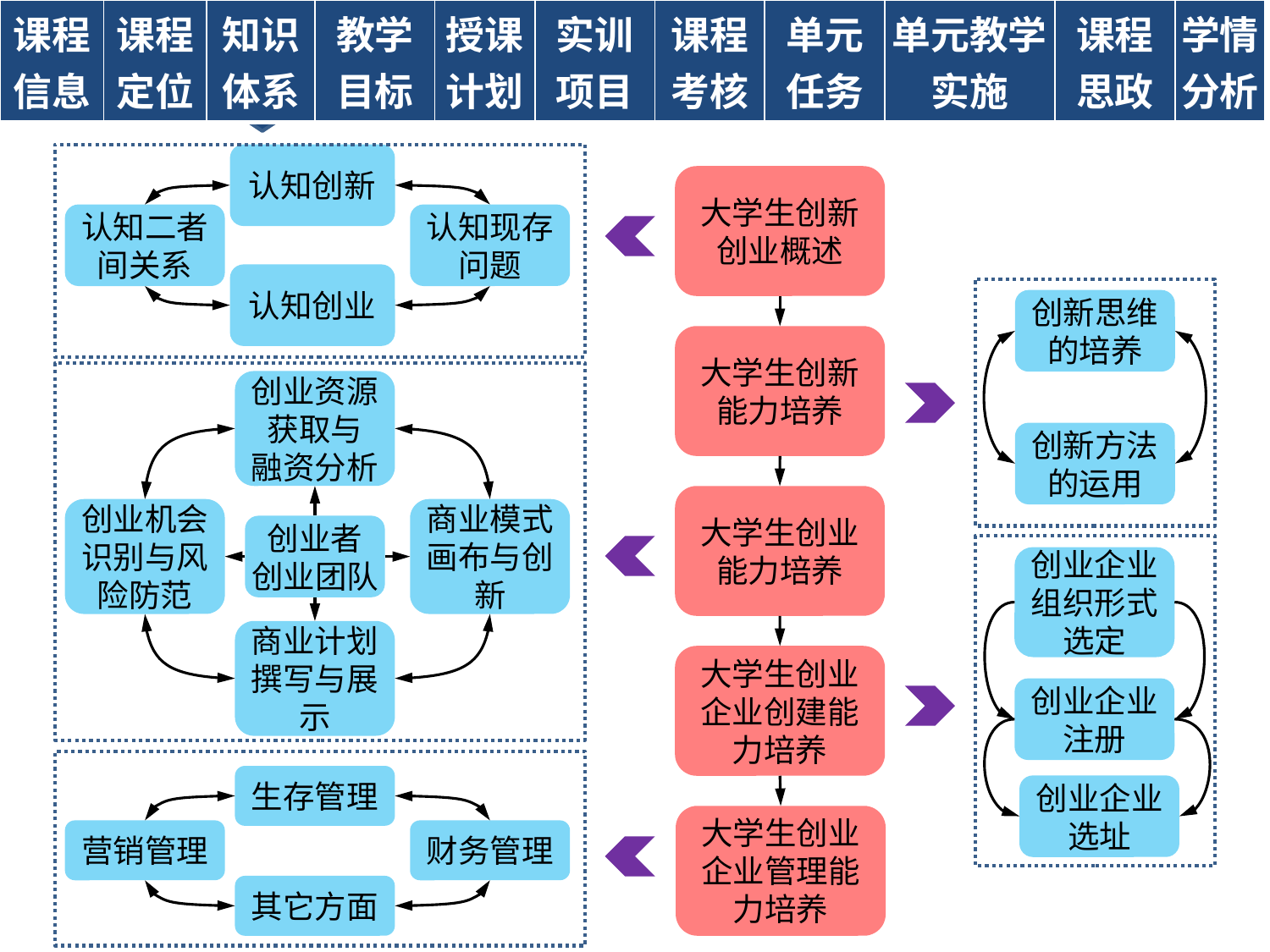

| 课程 信息 | 课程 定位 | 知识 体系 | 教学 目标 | 授课 计划 | 实训 项目 | 课程 考核 | 单元 任务 | 单元教学 实施 | 课程思政 | 学情分析 |
| --- | --- | --- | --- | --- | --- | --- | --- | --- | --- | --- |

认知创新
大学生创新创业概述
认知二者
间关系
认知现存问题

认知创业

创新思维的培养
大学生创新能力培养

创业资源获取与
融资分析

创新方法的运用
大学生创业能力培养
创业机会识别与风险防范
商业模式
画布与创新
创业者
创业团队

创业企业组织形式选定
商业计划撰写与展示
大学生创业企业创建能力培养
创业企业注册

生存管理
创业企业选址
大学生创业企业管理能力培养
财务管理
营销管理

其它方面